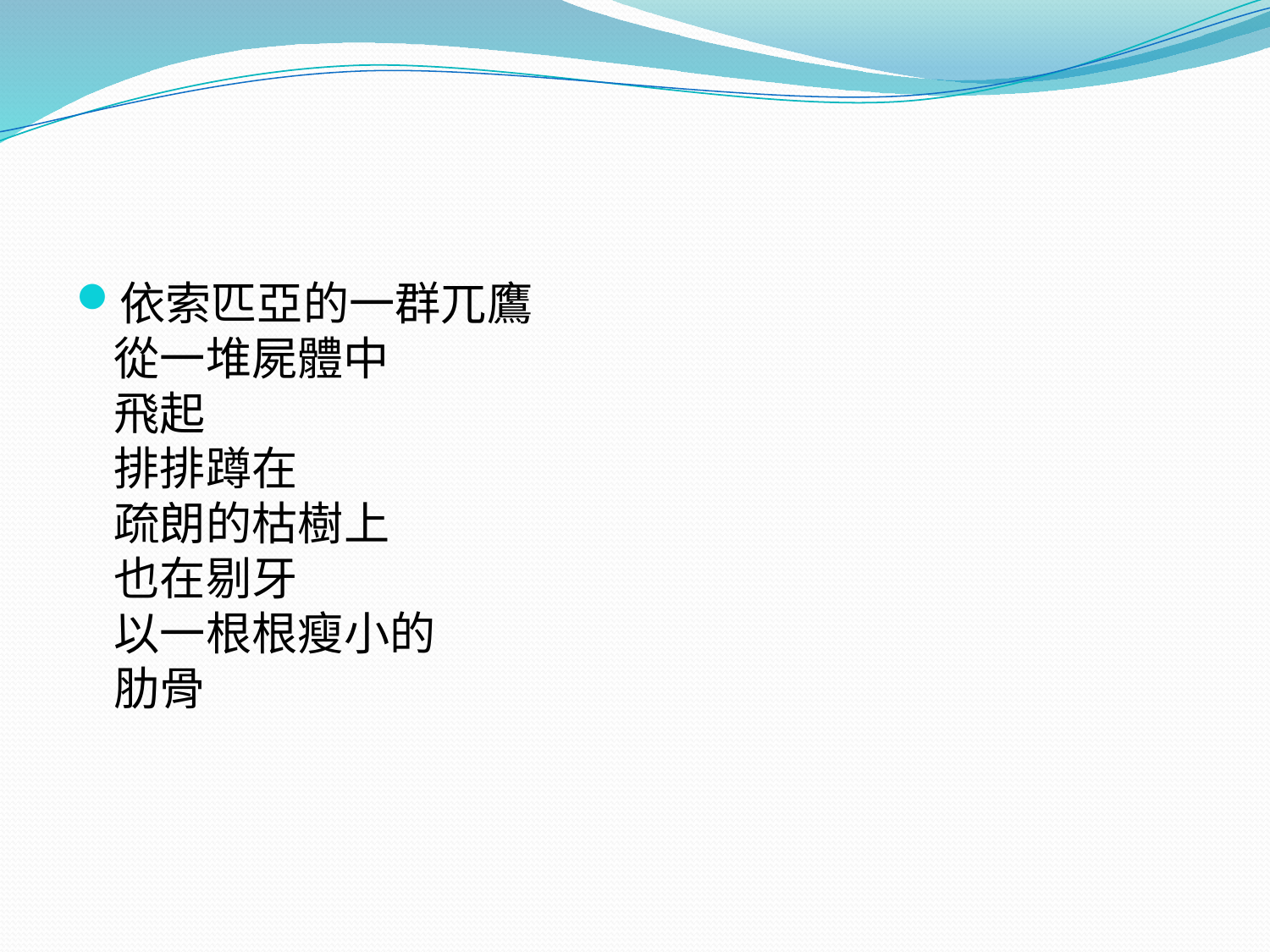

#
依索匹亞的一群兀鷹
從一堆屍體中
飛起
排排蹲在
疏朗的枯樹上
也在剔牙
以一根根瘦小的
肋骨